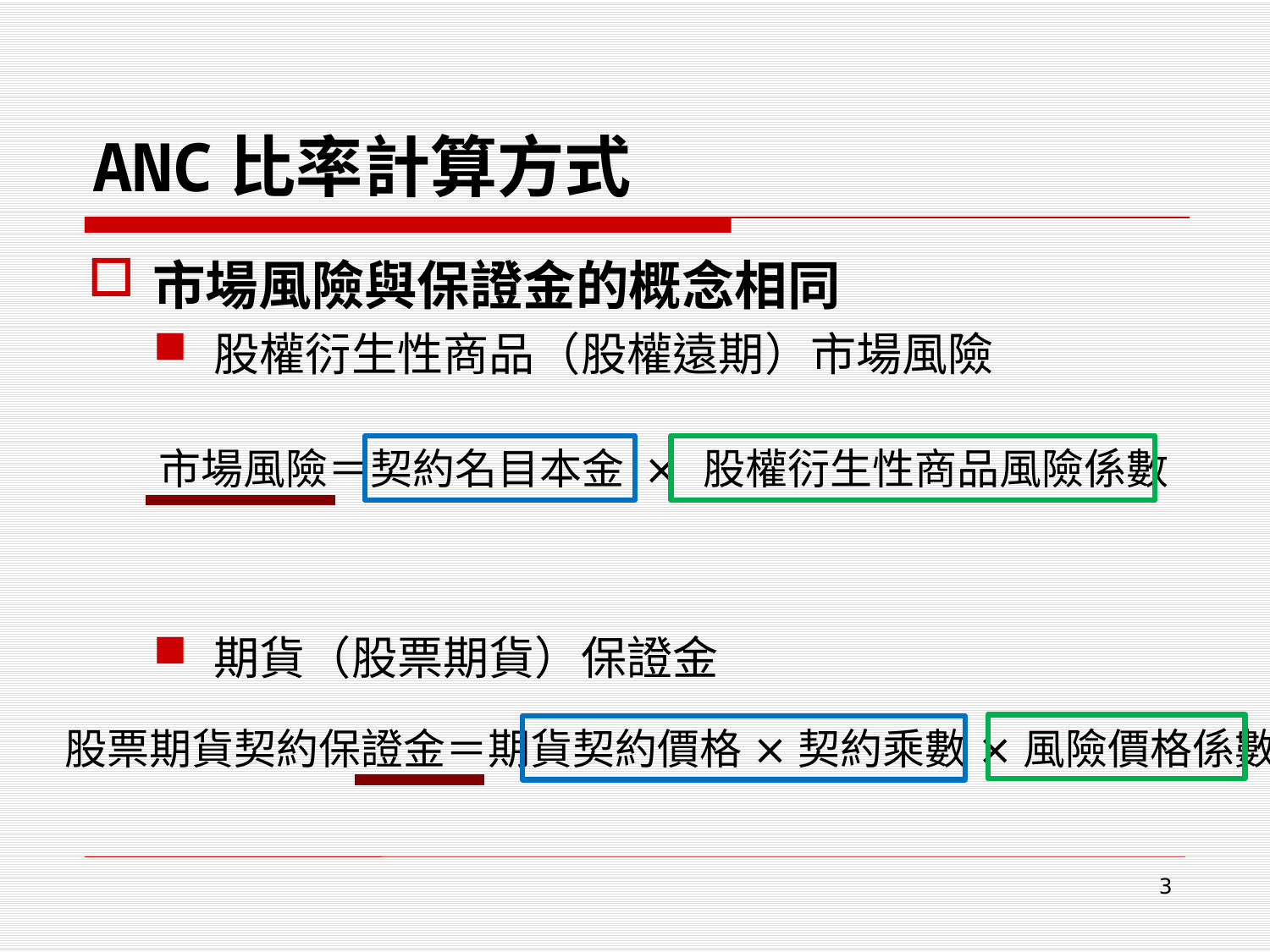

# ANC比率計算方式
市場風險與保證金的概念相同
股權衍生性商品（股權遠期）市場風險

期貨（股票期貨）保證金

市場風險＝契約名目本金 × 股權衍生性商品風險係數

股票期貨契約保證金＝期貨契約價格×契約乘數×風險價格係數

3